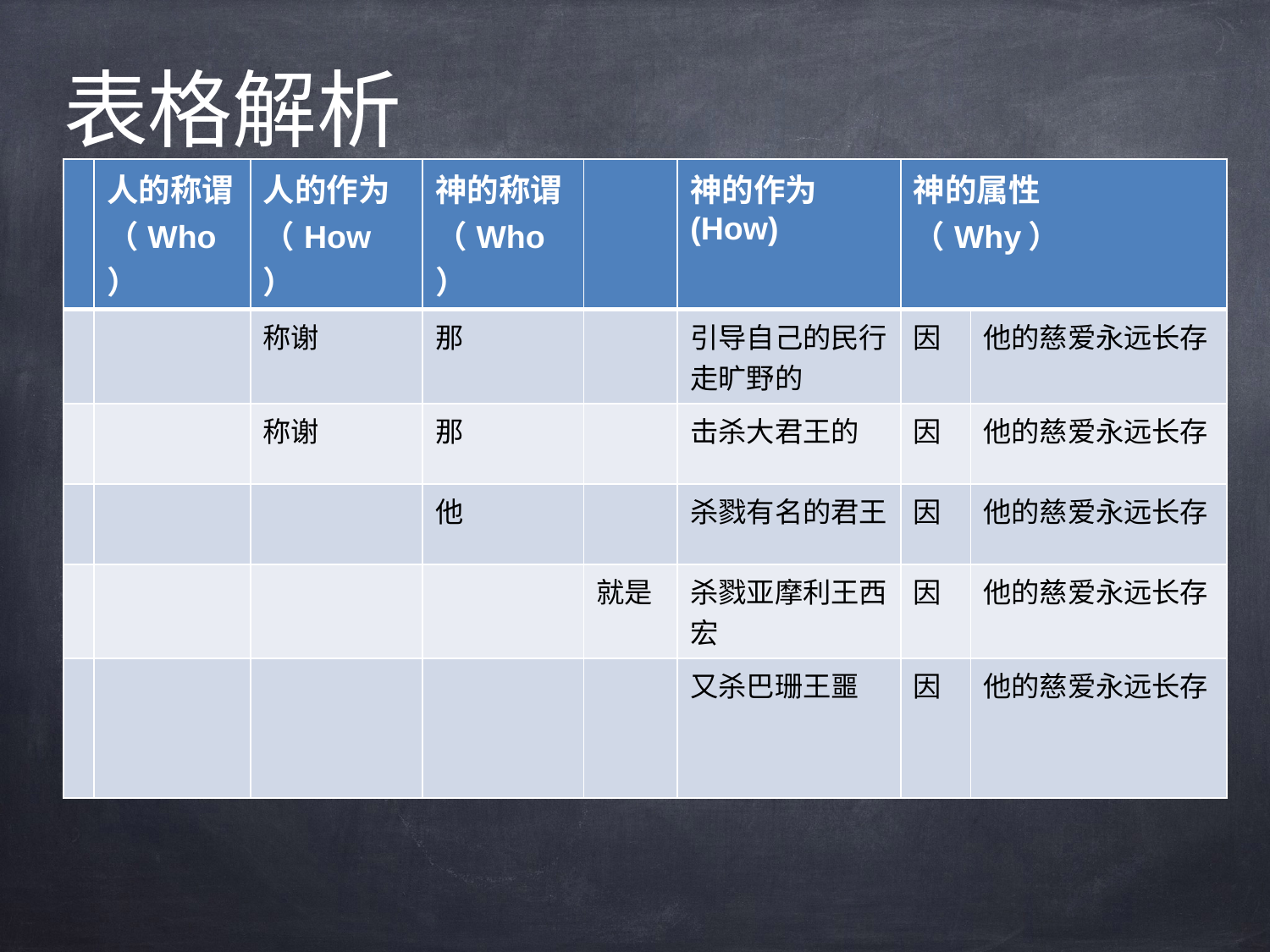

# 表格解析

|  | 人的称谓（Who） | 人的作为（How） | 神的称谓（Who） |  | 神的作为(How) | 神的属性 （Why） |  |
| --- | --- | --- | --- | --- | --- | --- | --- |
|  |  | 称谢 | 那 |  | 引导自己的民行走旷野的 | 因 | 他的慈爱永远长存 |
|  |  | 称谢 | 那 |  | 击杀大君王的 | 因 | 他的慈爱永远长存 |
|  |  |  | 他 |  | 杀戮有名的君王 | 因 | 他的慈爱永远长存 |
|  |  |  |  | 就是 | 杀戮亚摩利王西宏 | 因 | 他的慈爱永远长存 |
|  |  |  |  |  | 又杀巴珊王噩 | 因 | 他的慈爱永远长存 |